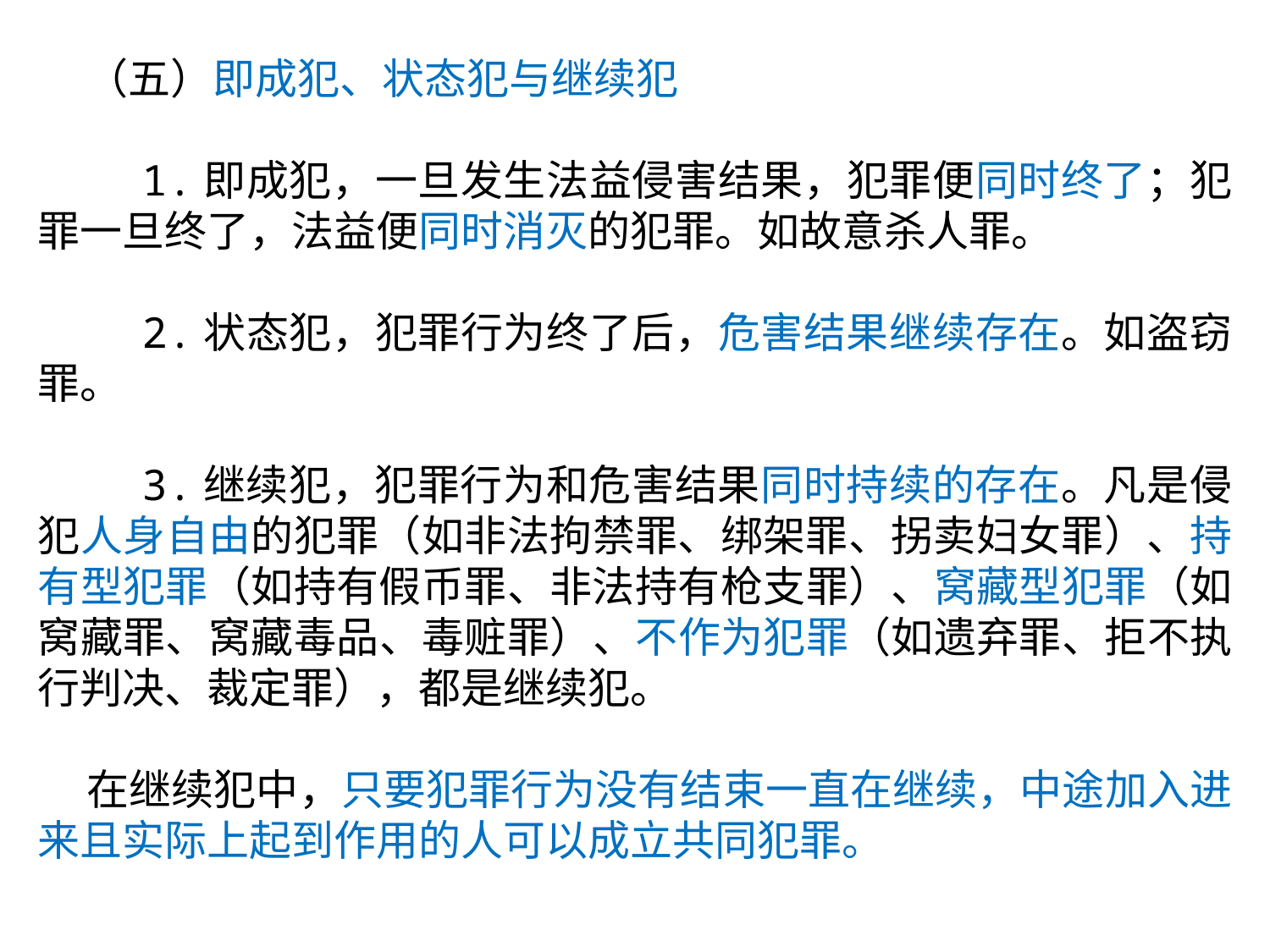

（五）即成犯、状态犯与继续犯

    1.即成犯，一旦发生法益侵害结果，犯罪便同时终了；犯罪一旦终了，法益便同时消灭的犯罪。如故意杀人罪。

    2.状态犯，犯罪行为终了后，危害结果继续存在。如盗窃罪。

    3.继续犯，犯罪行为和危害结果同时持续的存在。凡是侵犯人身自由的犯罪（如非法拘禁罪、绑架罪、拐卖妇女罪）、持有型犯罪（如持有假币罪、非法持有枪支罪）、窝藏型犯罪（如窝藏罪、窝藏毒品、毒赃罪）、不作为犯罪（如遗弃罪、拒不执行判决、裁定罪），都是继续犯。

    在继续犯中，只要犯罪行为没有结束一直在继续，中途加入进来且实际上起到作用的人可以成立共同犯罪。